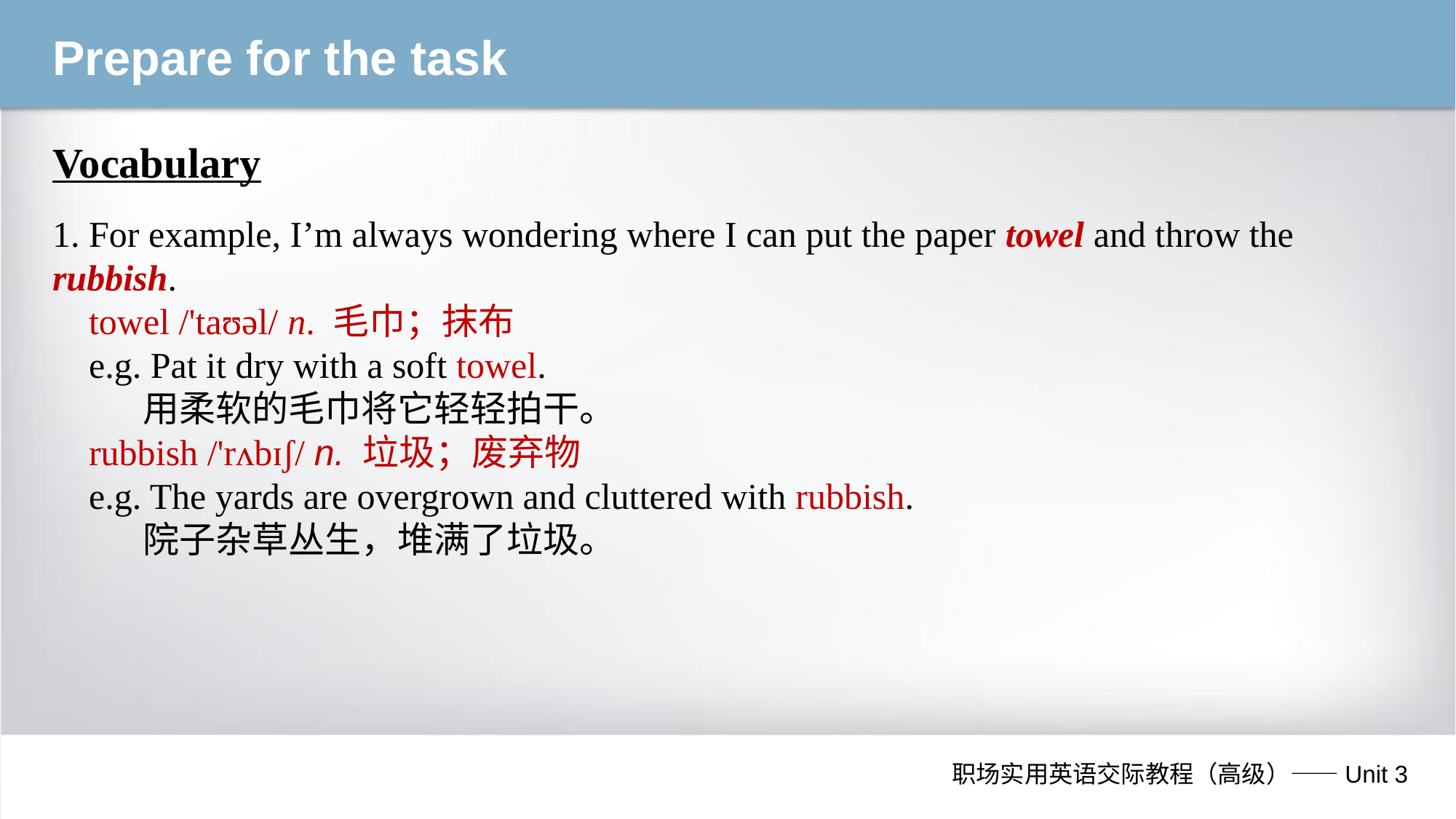

Prepare for the task
Vocabulary
1. For example, I’m always wondering where I can put the paper towel and throw the rubbish.
    towel /'taʊəl/ n. 毛巾；抹布
    e.g. Pat it dry with a soft towel.
          用柔软的毛巾将它轻轻拍干。
    rubbish /'rʌbɪʃ/ n. 垃圾；废弃物
    e.g. The yards are overgrown and cluttered with rubbish.
          院子杂草丛生，堆满了垃圾。

职场实用英语交际教程（高级）——Unit 3